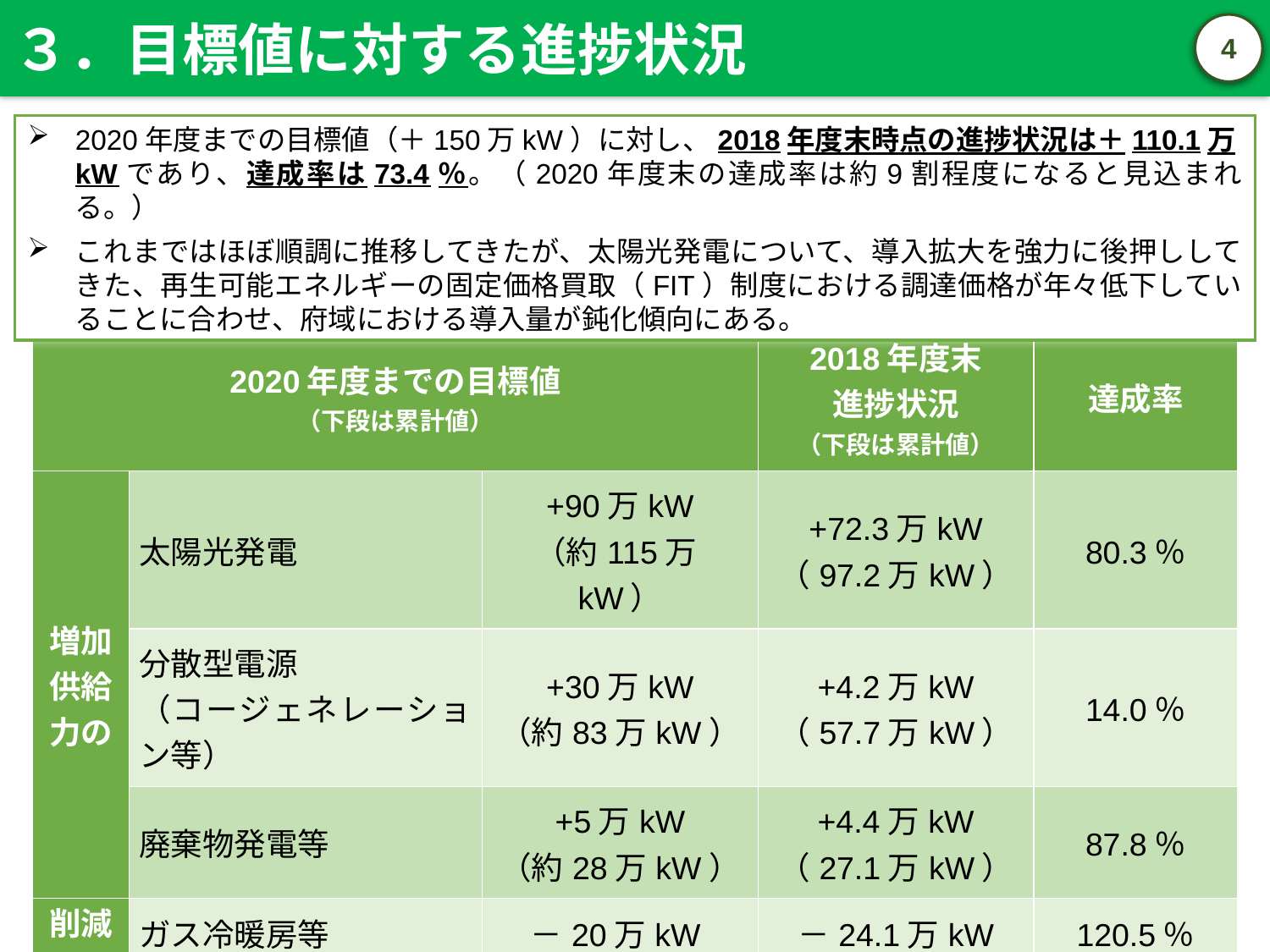

３．目標値に対する進捗状況
4
2020年度までの目標値（＋150万kW）に対し、2018年度末時点の進捗状況は＋110.1万kWであり、達成率は73.4％。（2020年度末の達成率は約9割程度になると見込まれる。）
これまではほぼ順調に推移してきたが、太陽光発電について、導入拡大を強力に後押ししてきた、再生可能エネルギーの固定価格買取（FIT）制度における調達価格が年々低下していることに合わせ、府域における導入量が鈍化傾向にある。
| 2020年度までの目標値 （下段は累計値） |  |  | 2018年度末 進捗状況 （下段は累計値） | 達成率 |
| --- | --- | --- | --- | --- |
| 増加 供給力の | 太陽光発電 | +90万kW （約115万kW） | +72.3万kW （97.2万kW） | 80.3％ |
|  | 分散型電源 （コージェネレーション等） | +30万kW （約83万kW） | +4.2万kW （57.7万kW） | 14.0％ |
|  | 廃棄物発電等 | +5万kW （約28万kW） | +4.4万kW （27.1万kW） | 87.8％ |
| 削減 需要の | ガス冷暖房等 | －20万kW | －24.1万kW | 120.5％ |
|  | BEMS等 | －5万kW | －5.2万kW | 103.5％ |
| 合　計 |  | +150万kW | +110.1万kW | 73.4％ |